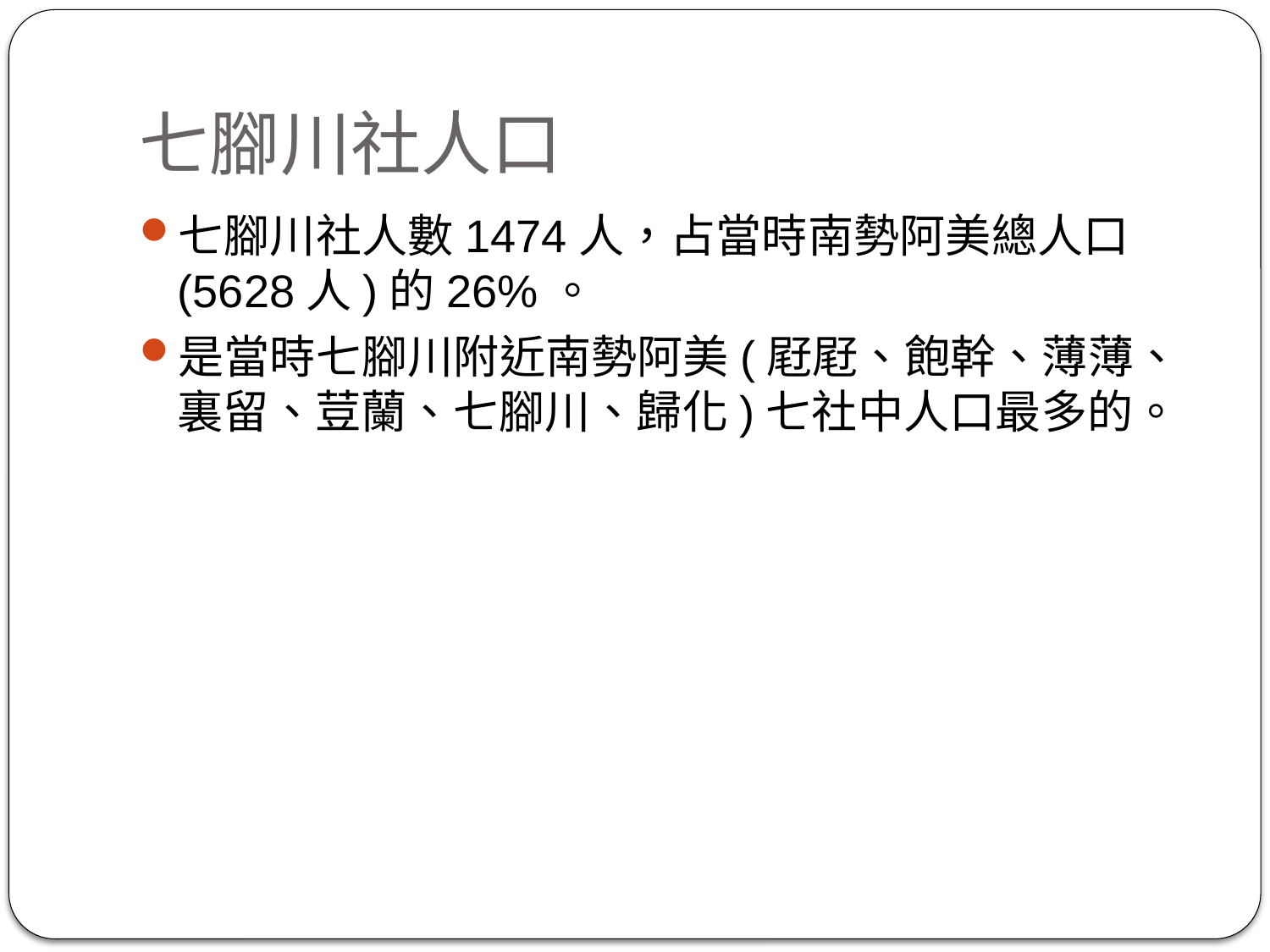

# 七腳川社人口
七腳川社人數1474人，占當時南勢阿美總人口(5628人)的26%。
是當時七腳川附近南勢阿美(屘屘、飽幹、薄薄、裏留、荳蘭、七腳川、歸化)七社中人口最多的。